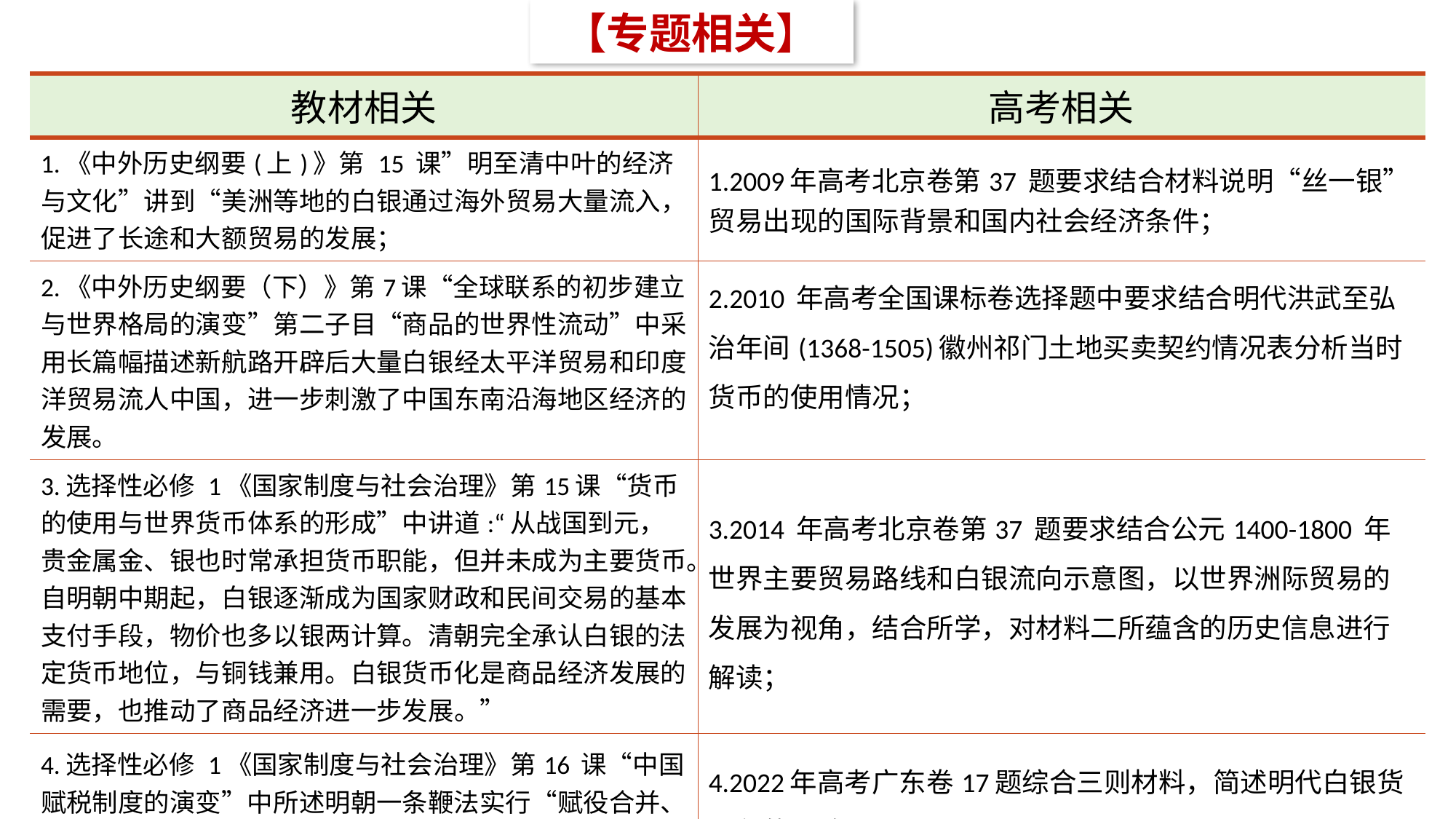

【专题相关】
| 教材相关 | 高考相关 |
| --- | --- |
| 1.《中外历史纲要(上)》第 15 课”明至清中叶的经济与文化”讲到“美洲等地的白银通过海外贸易大量流入，促进了长途和大额贸易的发展； | 1.2009年高考北京卷第37 题要求结合材料说明“丝一银”贸易出现的国际背景和国内社会经济条件； |
| 2.《中外历史纲要（下）》第7课“全球联系的初步建立与世界格局的演变”第二子目“商品的世界性流动”中采用长篇幅描述新航路开辟后大量白银经太平洋贸易和印度洋贸易流人中国，进一步刺激了中国东南沿海地区经济的发展。 | 2.2010 年高考全国课标卷选择题中要求结合明代洪武至弘治年间(1368-1505)徽州祁门土地买卖契约情况表分析当时货币的使用情况； |
| 3.选择性必修 1《国家制度与社会治理》第15课“货币的使用与世界货币体系的形成”中讲道:“从战国到元，贵金属金、银也时常承担货币职能，但并未成为主要货币。自明朝中期起，白银逐渐成为国家财政和民间交易的基本支付手段，物价也多以银两计算。清朝完全承认白银的法定货币地位，与铜钱兼用。白银货币化是商品经济发展的需要，也推动了商品经济进一步发展。” | 3.2014 年高考北京卷第37 题要求结合公元1400-1800 年世界主要贸易路线和白银流向示意图，以世界洲际贸易的发展为视角，结合所学，对材料二所蕴含的历史信息进行解读； |
| 4.选择性必修 1《国家制度与社会治理》第16 课“中国赋税制度的演变”中所述明朝一条鞭法实行“赋役合并、一概折银”。 | 4.2022年高考广东卷17题综合三则材料，简述明代白银货币化的影响。 |